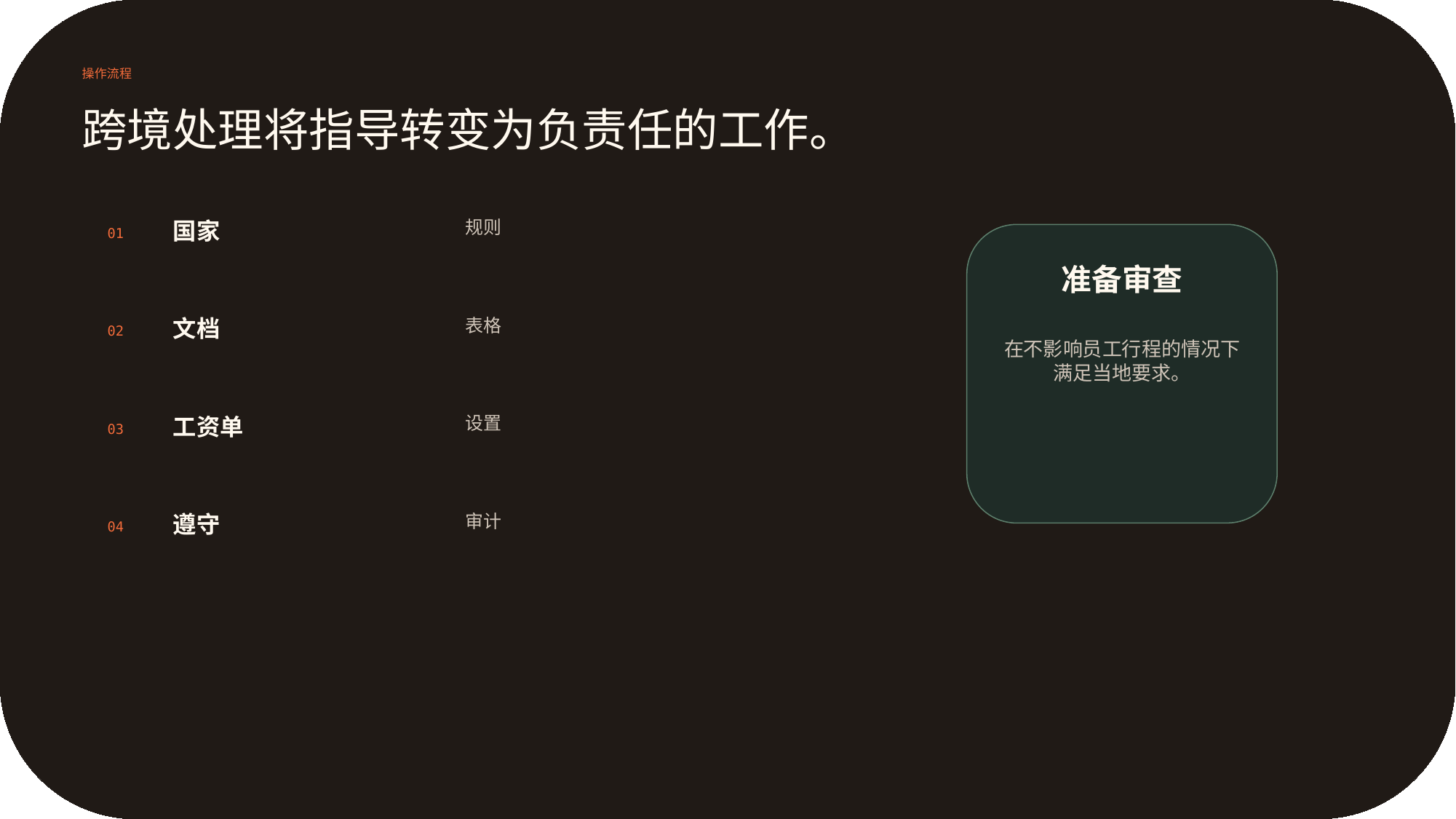

操作流程
跨境处理将指导转变为负责任的工作。
国家
规则
01

准备审查
文档
表格
02
在不影响员工行程的情况下满足当地要求。
工资单
设置
03
遵守
审计
04